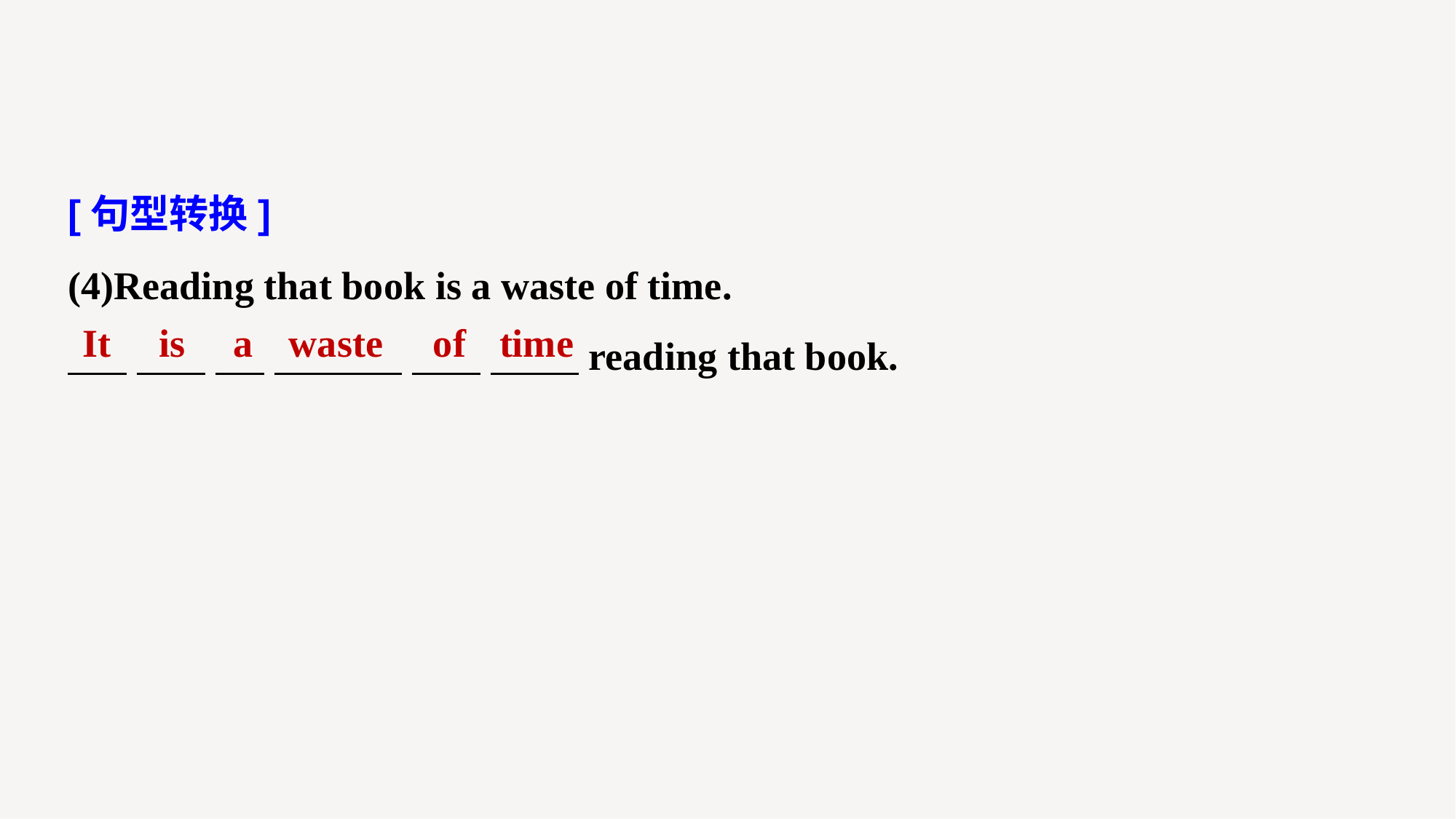

[句型转换]
(4)Reading that book is a waste of time.
                                                     reading that book.
It
is
a
waste
of
time